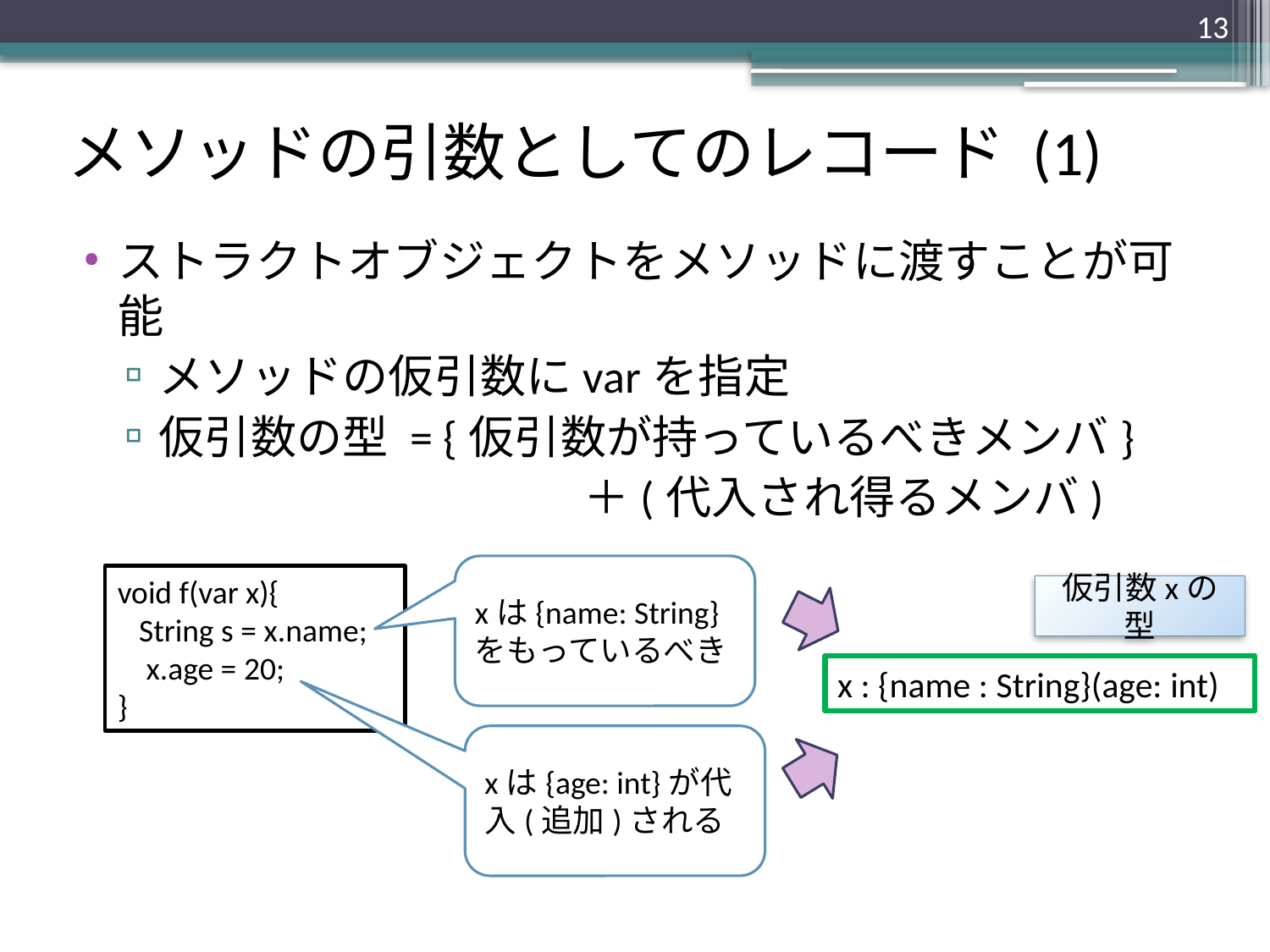

13
# メソッドの引数としてのレコード (1)
ストラクトオブジェクトをメソッドに渡すことが可能
メソッドの仮引数にvarを指定
仮引数の型 = {仮引数が持っているべきメンバ}
　　　　　　　　　　＋(代入され得るメンバ)

xは{name: String}をもっているべき
void f(var x){
   String s = x.name;
    x.age = 20;
}
仮引数xの型

x : {name : String}(age: int)
xは{age: int}が代入(追加)される